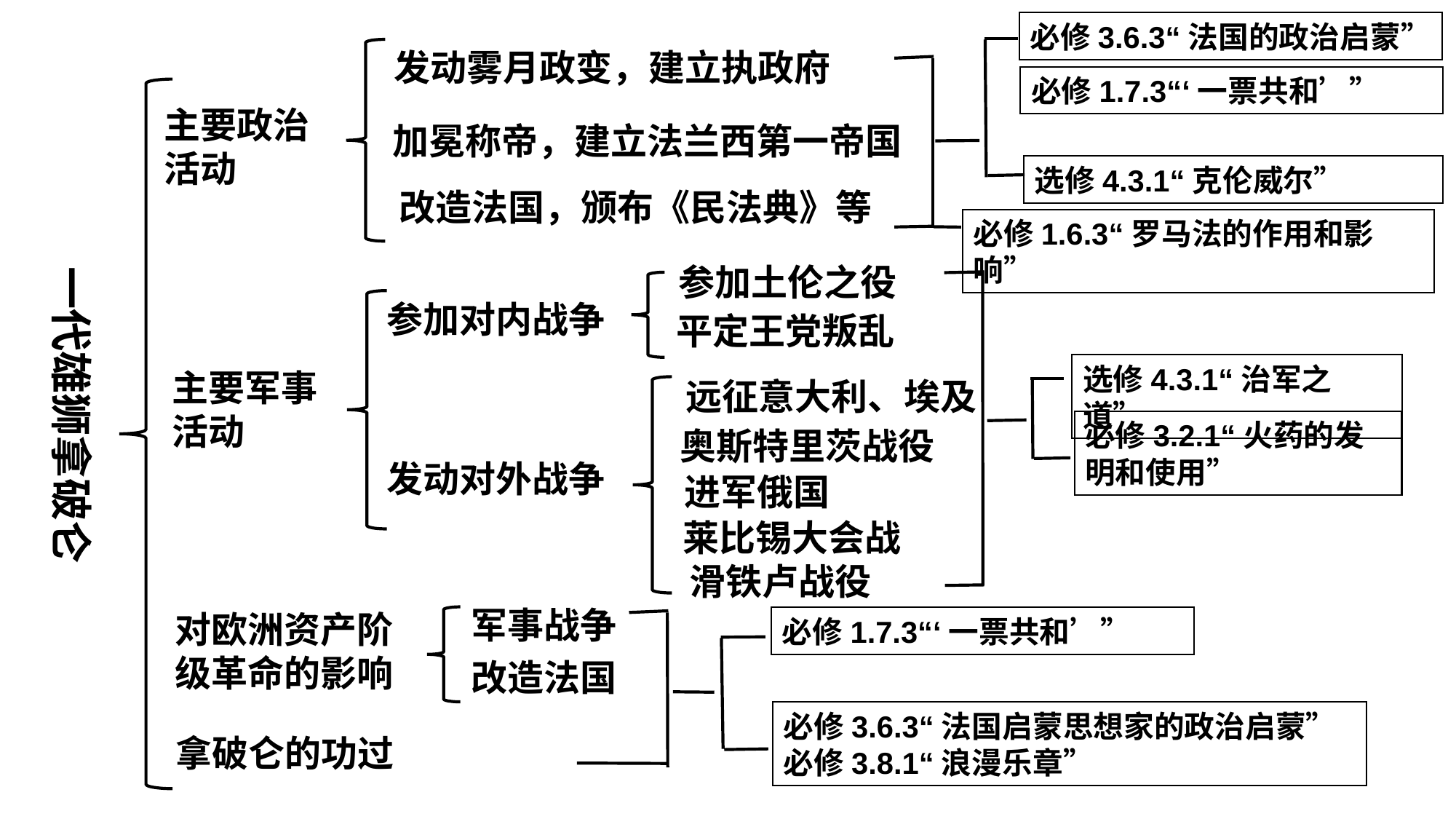

必修3.6.3“法国的政治启蒙”
必修1.7.3“‘一票共和’”
选修4.3.1“克伦威尔”
必修1.6.3“罗马法的作用和影响”

主要政治活动
发动雾月政变，建立执政府
加冕称帝，建立法兰西第一帝国
改造法国，颁布《民法典》等

参加土伦之役
平定王党叛乱
一代雄狮拿破仑
选修4.3.1“治军之道”
必修3.2.1“火药的发明和使用”

参加对内战争

主要军事活动
远征意大利、埃及
奥斯特里茨战役
进军俄国
莱比锡大会战
滑铁卢战役

发动对外战争
军事战争
改造法国
对欧洲资产阶级革命的影响

必修1.7.3“‘一票共和’”
必修3.6.3“法国启蒙思想家的政治启蒙”
必修3.8.1“浪漫乐章”
拿破仑的功过